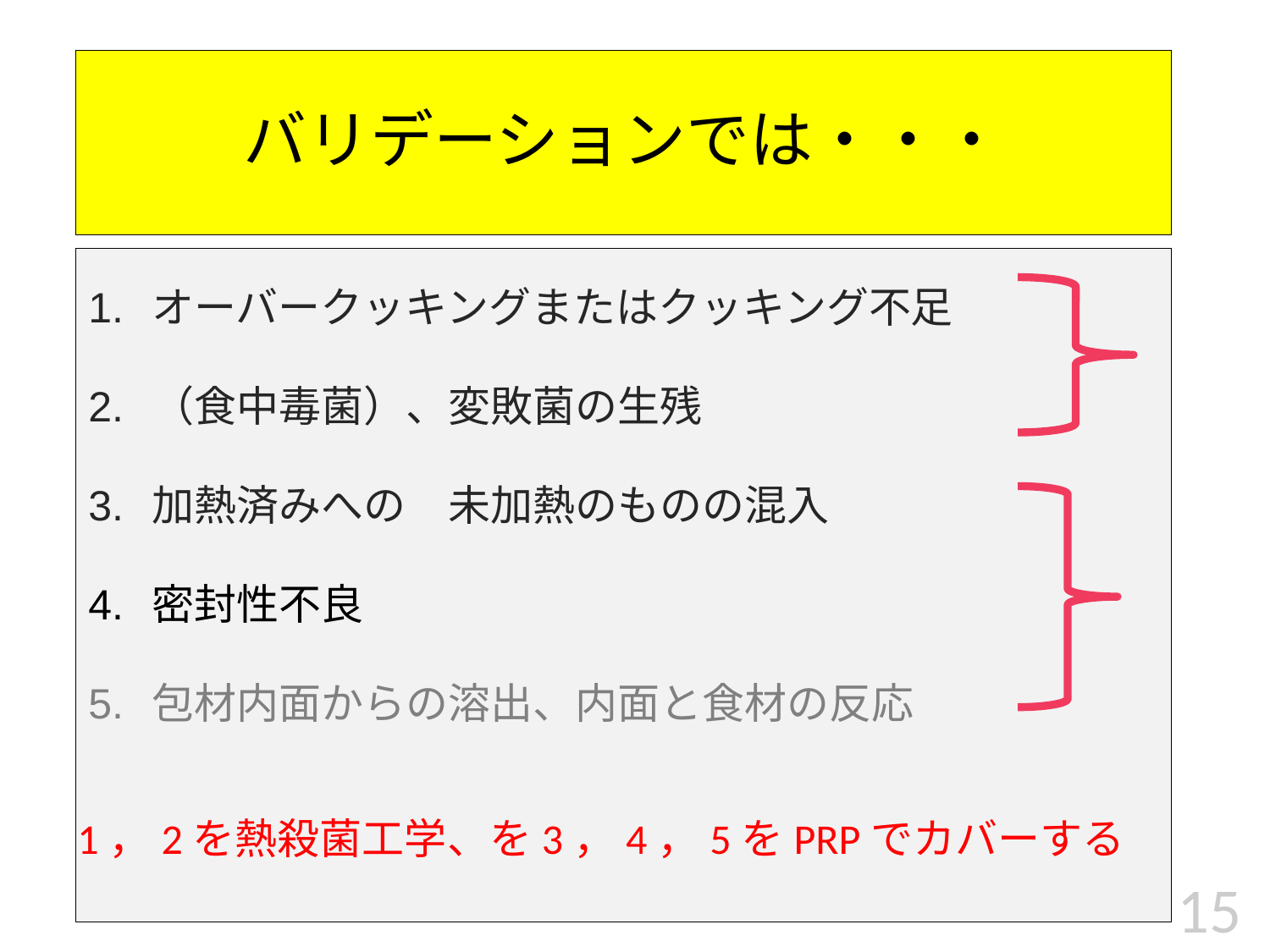

バリデーションでは・・・
オーバークッキングまたはクッキング不足
（食中毒菌）、変敗菌の生残
加熱済みへの　未加熱のものの混入
密封性不良
包材内面からの溶出、内面と食材の反応

15
1，2を熱殺菌工学、を3，4，5をPRPでカバーする